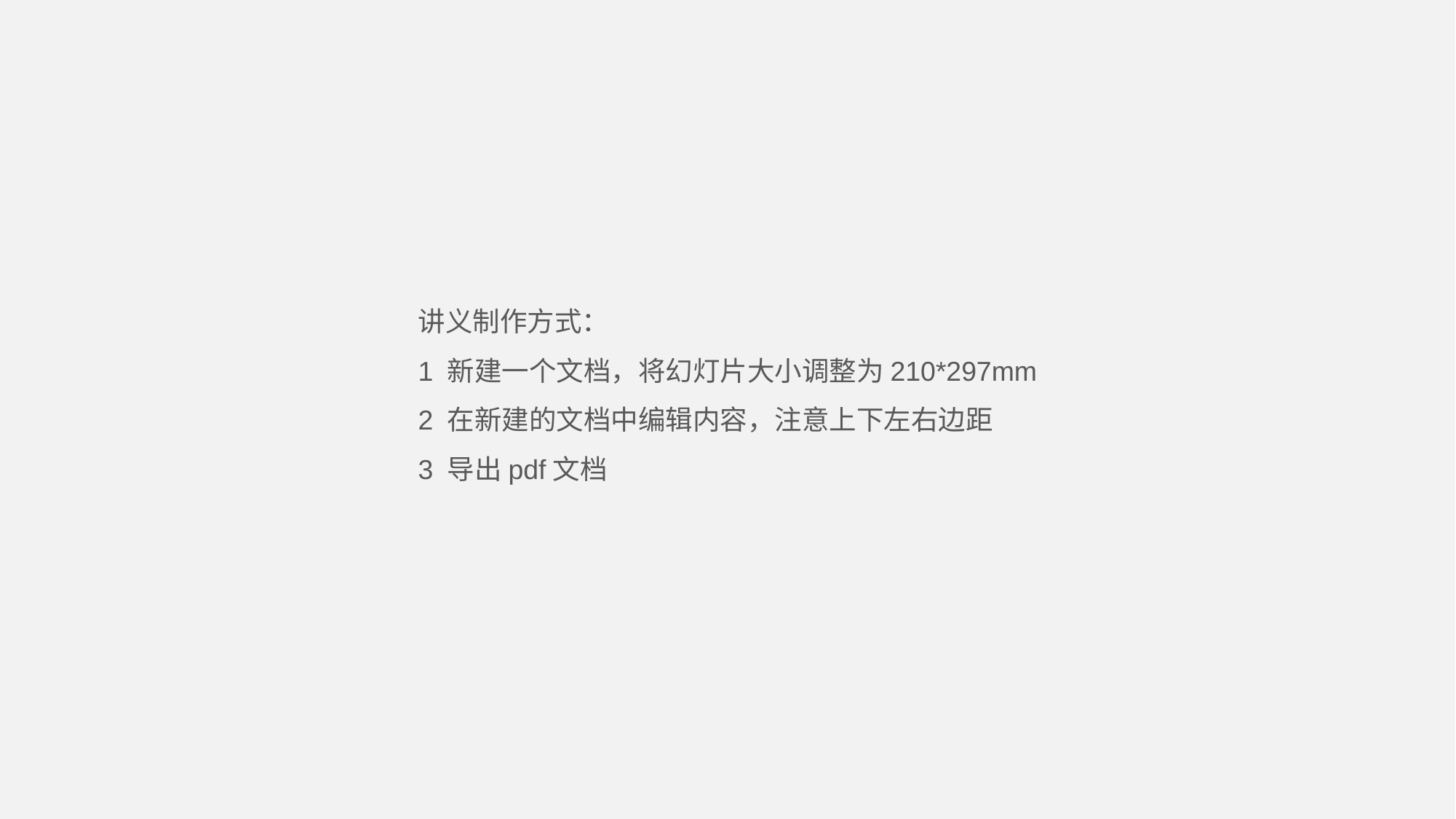

讲义制作方式：
1 新建一个文档，将幻灯片大小调整为210*297mm
2 在新建的文档中编辑内容，注意上下左右边距
3 导出pdf文档